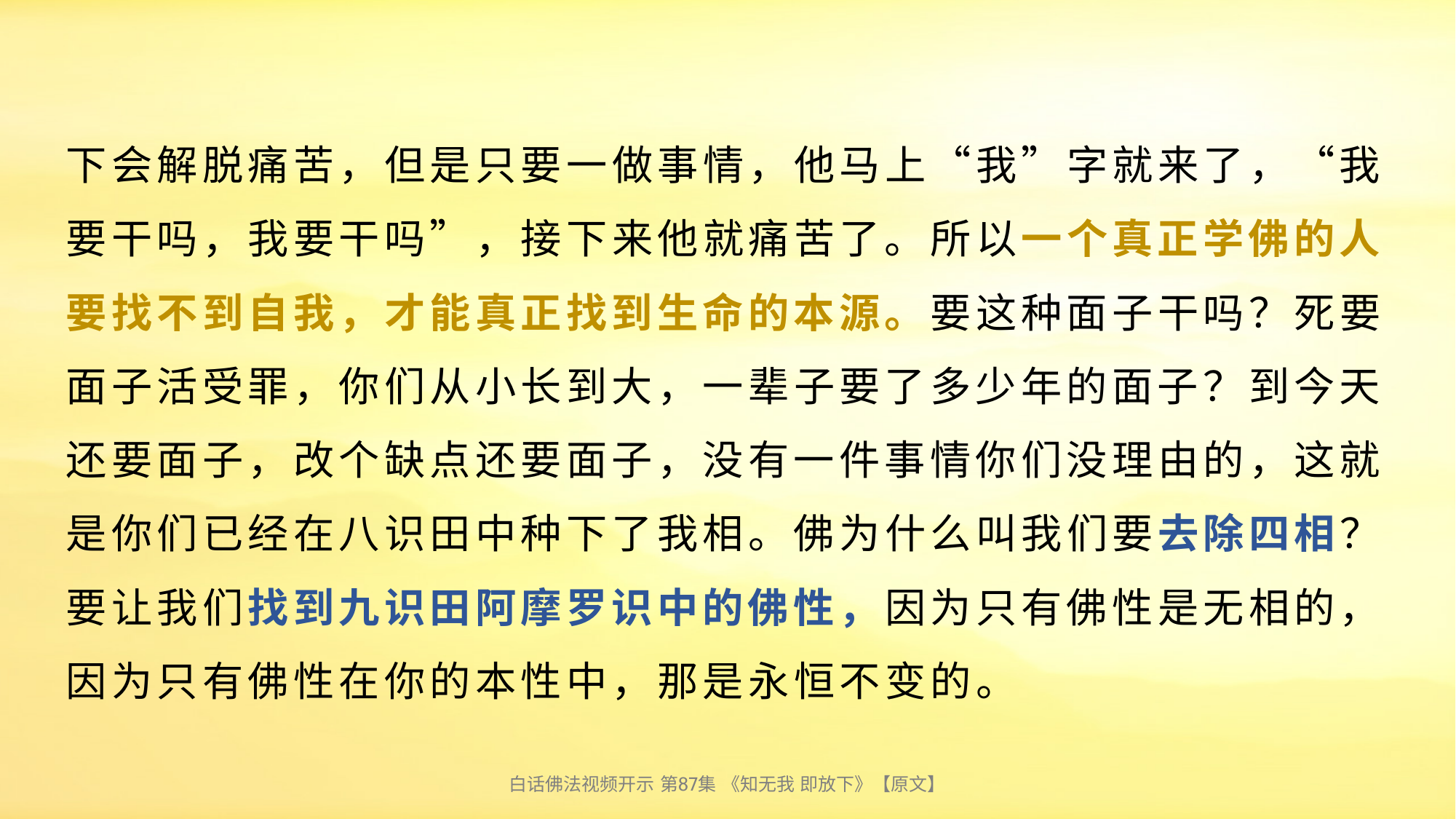

# 下会解脱痛苦，但是只要一做事情，他马上“我”字就来了，“我要干吗，我要干吗”，接下来他就痛苦了。所以一个真正学佛的人要找不到自我，才能真正找到生命的本源。要这种面子干吗？死要面子活受罪，你们从小长到大，一辈子要了多少年的面子？到今天还要面子，改个缺点还要面子，没有一件事情你们没理由的，这就是你们已经在八识田中种下了我相。佛为什么叫我们要去除四相？要让我们找到九识田阿摩罗识中的佛性，因为只有佛性是无相的，因为只有佛性在你的本性中，那是永恒不变的。
白话佛法视频开示 第87集 《知无我 即放下》【原文】